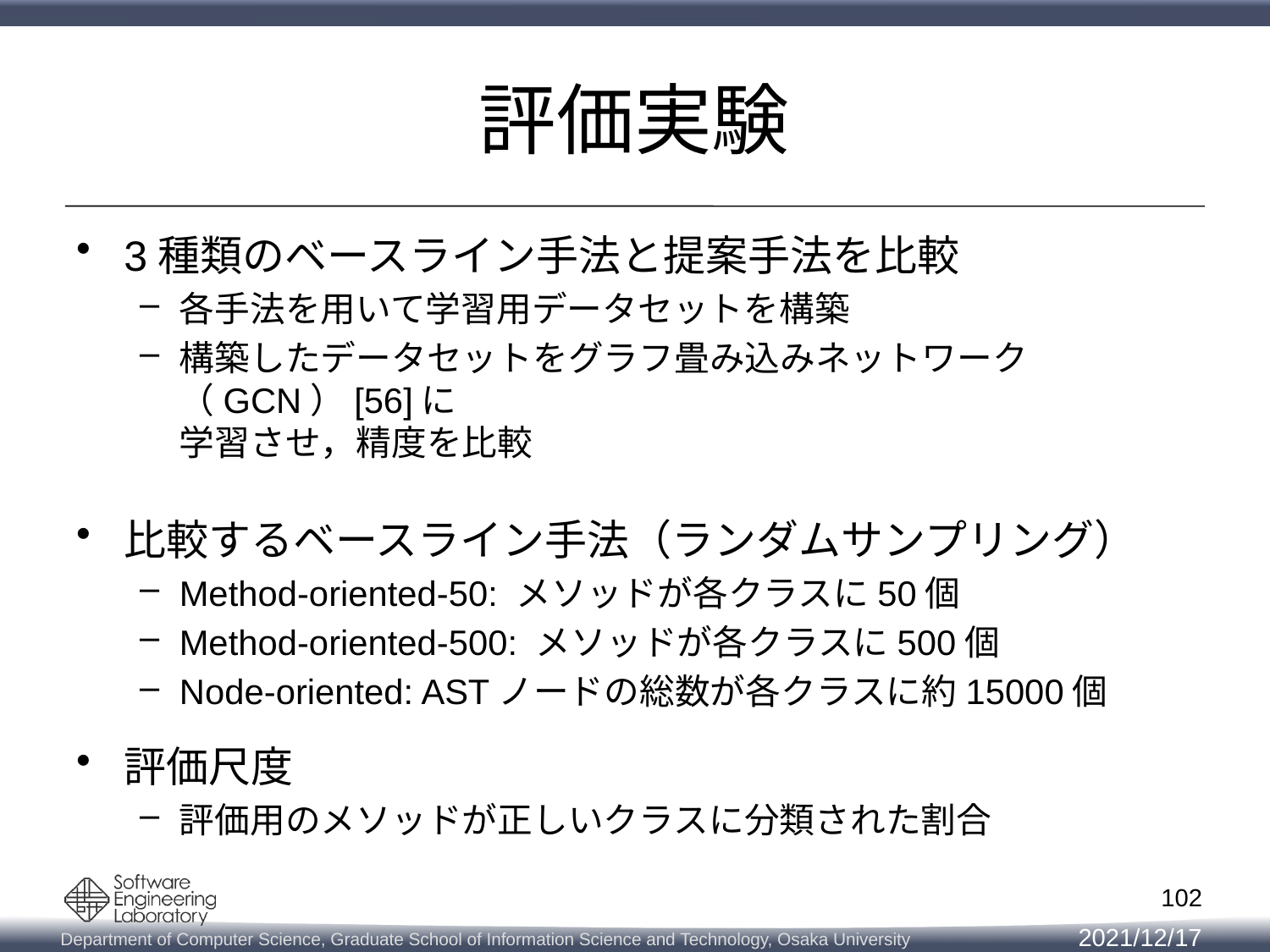

# 評価実験
3種類のベースライン手法と提案手法を比較
各手法を用いて学習用データセットを構築
構築したデータセットをグラフ畳み込みネットワーク（GCN）[56]に
学習させ，精度を比較

比較するベースライン手法（ランダムサンプリング）
Method-oriented-50: メソッドが各クラスに50個
Method-oriented-500: メソッドが各クラスに500個
Node-oriented: ASTノードの総数が各クラスに約15000個

評価尺度
評価用のメソッドが正しいクラスに分類された割合
102
2021/12/17